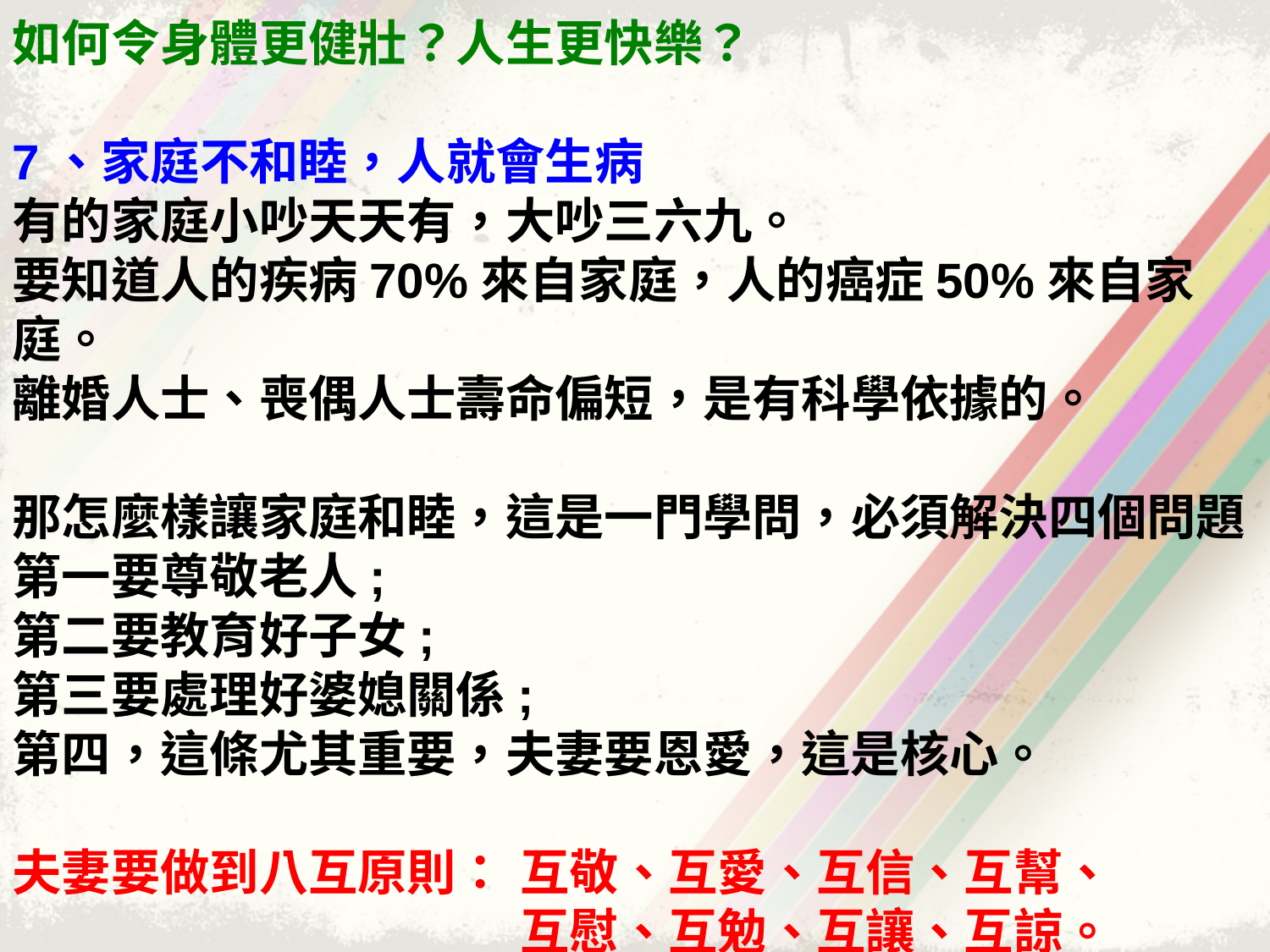

如何令身體更健壯？人生更快樂？

7、家庭不和睦，人就會生病
有的家庭小吵天天有，大吵三六九。
要知道人的疾病70%來自家庭，人的癌症50%來自家庭。
離婚人士、喪偶人士壽命偏短，是有科學依據的。

那怎麼樣讓家庭和睦，這是一門學問，必須解決四個問題
第一要尊敬老人;
第二要教育好子女;
第三要處理好婆媳關係;
第四，這條尤其重要，夫妻要恩愛，這是核心。

夫妻要做到八互原則：	互敬、互愛、互信、互幫、
				互慰、互勉、互讓、互諒。